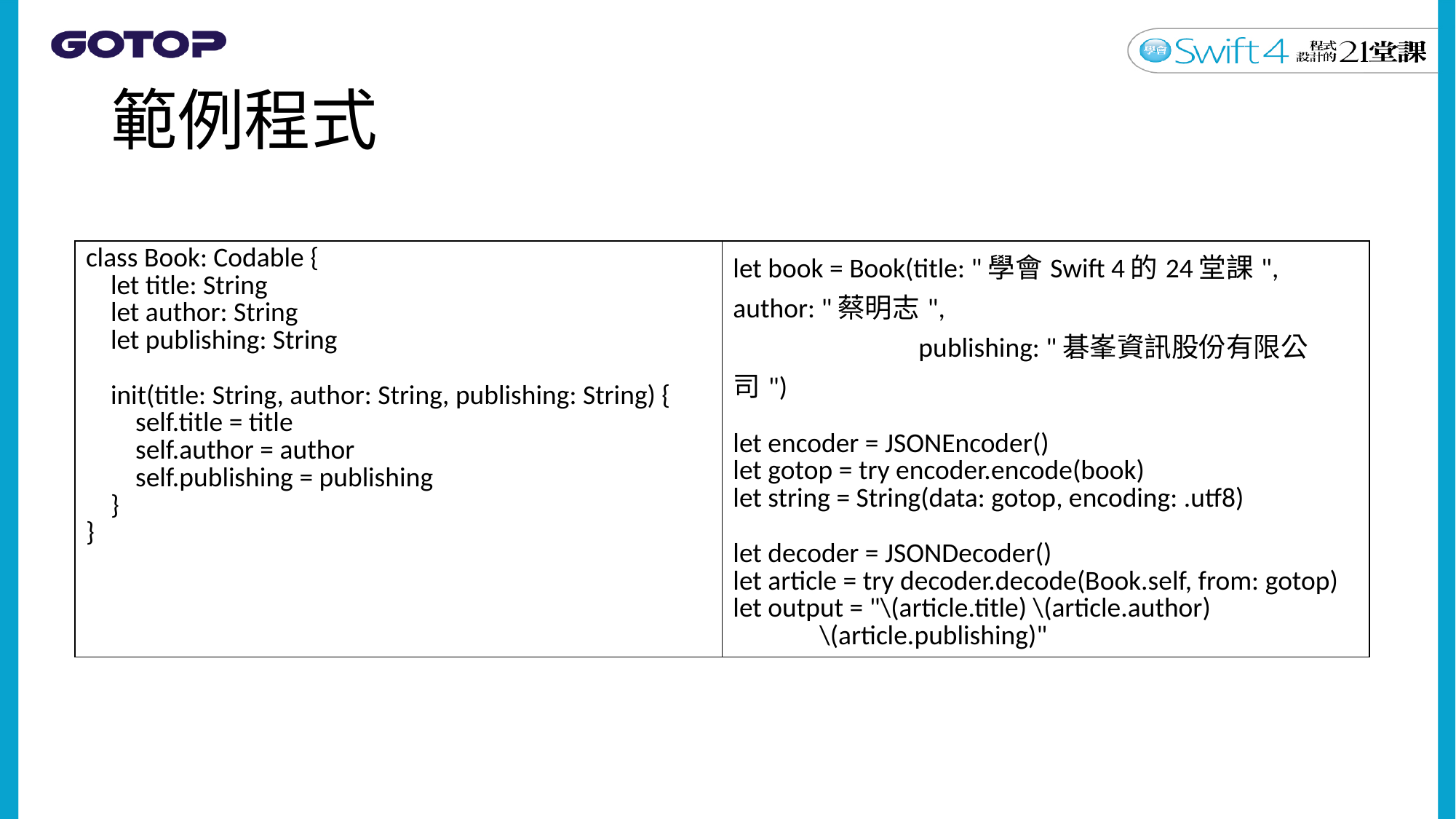

# 範例程式
| class Book: Codable { let title: String let author: String let publishing: String init(title: String, author: String, publishing: String) { self.title = title self.author = author self.publishing = publishing } } | let book = Book(title: "學會Swift 4的24堂課", author: "蔡明志", publishing: "碁峯資訊股份有限公司") let encoder = JSONEncoder() let gotop = try encoder.encode(book) let string = String(data: gotop, encoding: .utf8) let decoder = JSONDecoder() let article = try decoder.decode(Book.self, from: gotop) let output = "\(article.title) \(article.author) \(article.publishing)" |
| --- | --- |